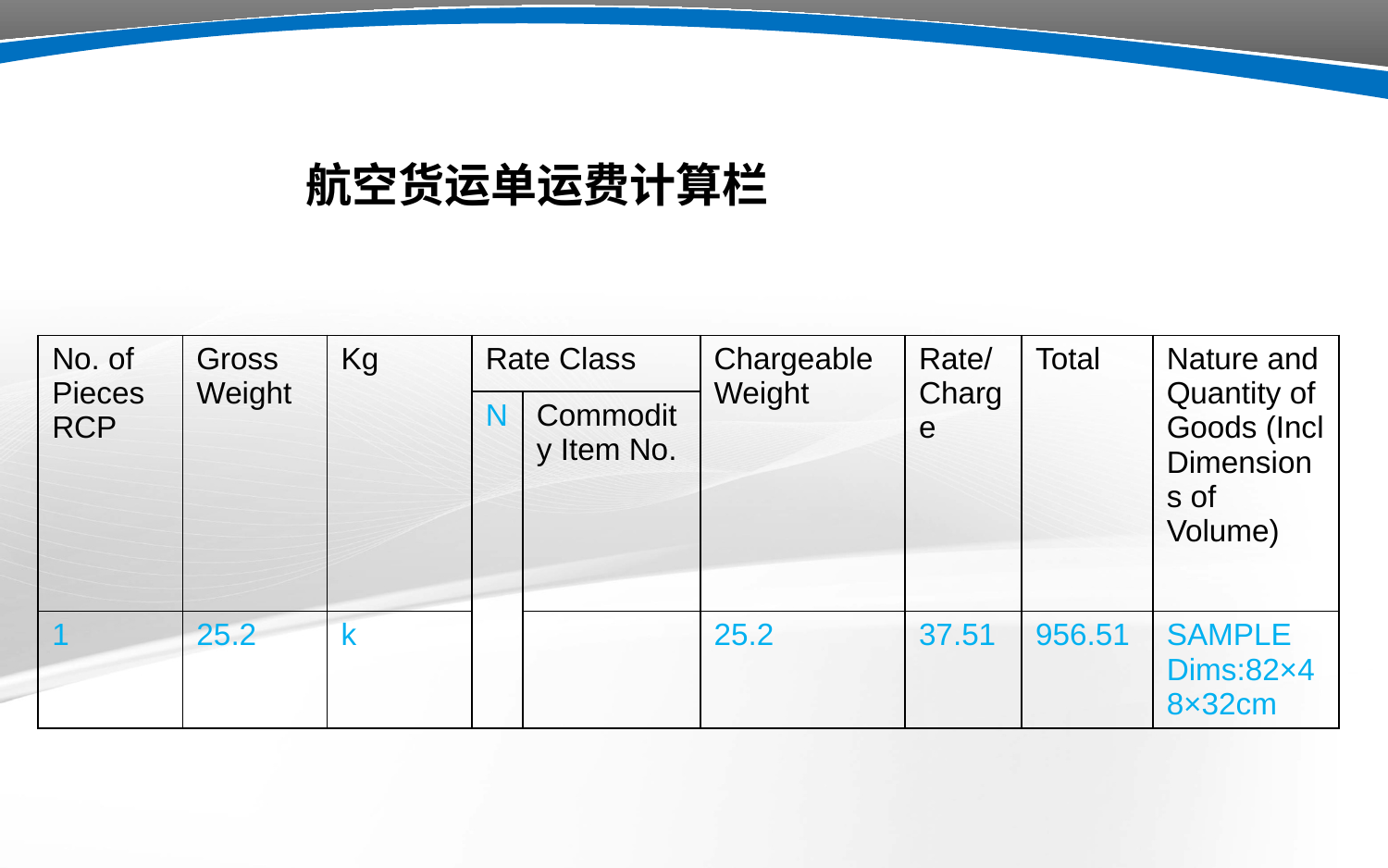

航空货运单运费计算栏
| No. of Pieces RCP | Gross Weight | Kg | Rate Class |  | Chargeable Weight | Rate/Charge | Total | Nature and Quantity of Goods (Incl Dimensions of Volume) |
| --- | --- | --- | --- | --- | --- | --- | --- | --- |
|  |  |  | N | Commodity Item No. |  |  |  |  |
| 1 | 25.2 | k |  |  | 25.2 | 37.51 | 956.51 | SAMPLE Dims:82×48×32cm |